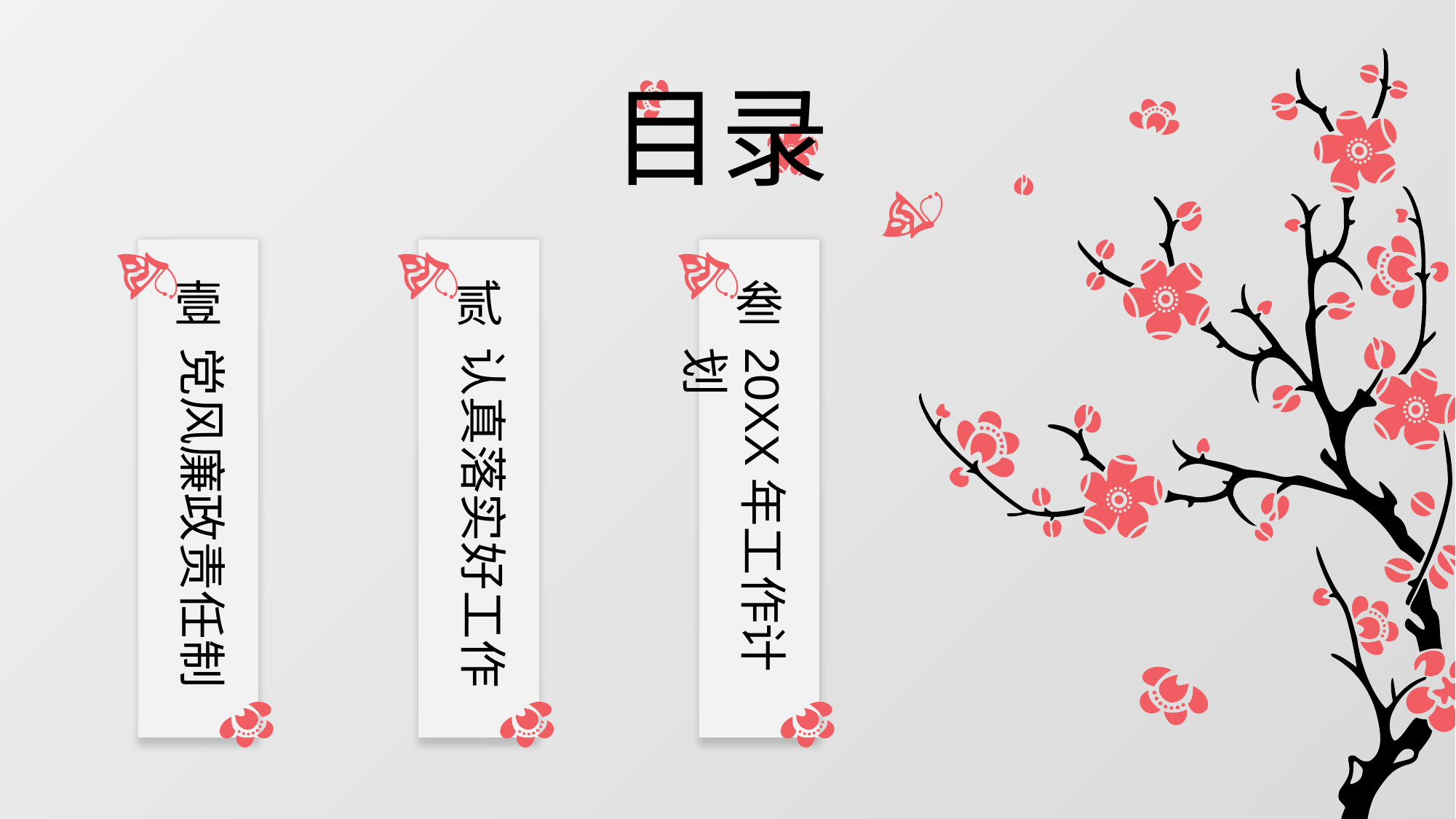

目录

壹
党风廉政责任制

贰
认真落实好工作

叁
20XX年工作计划